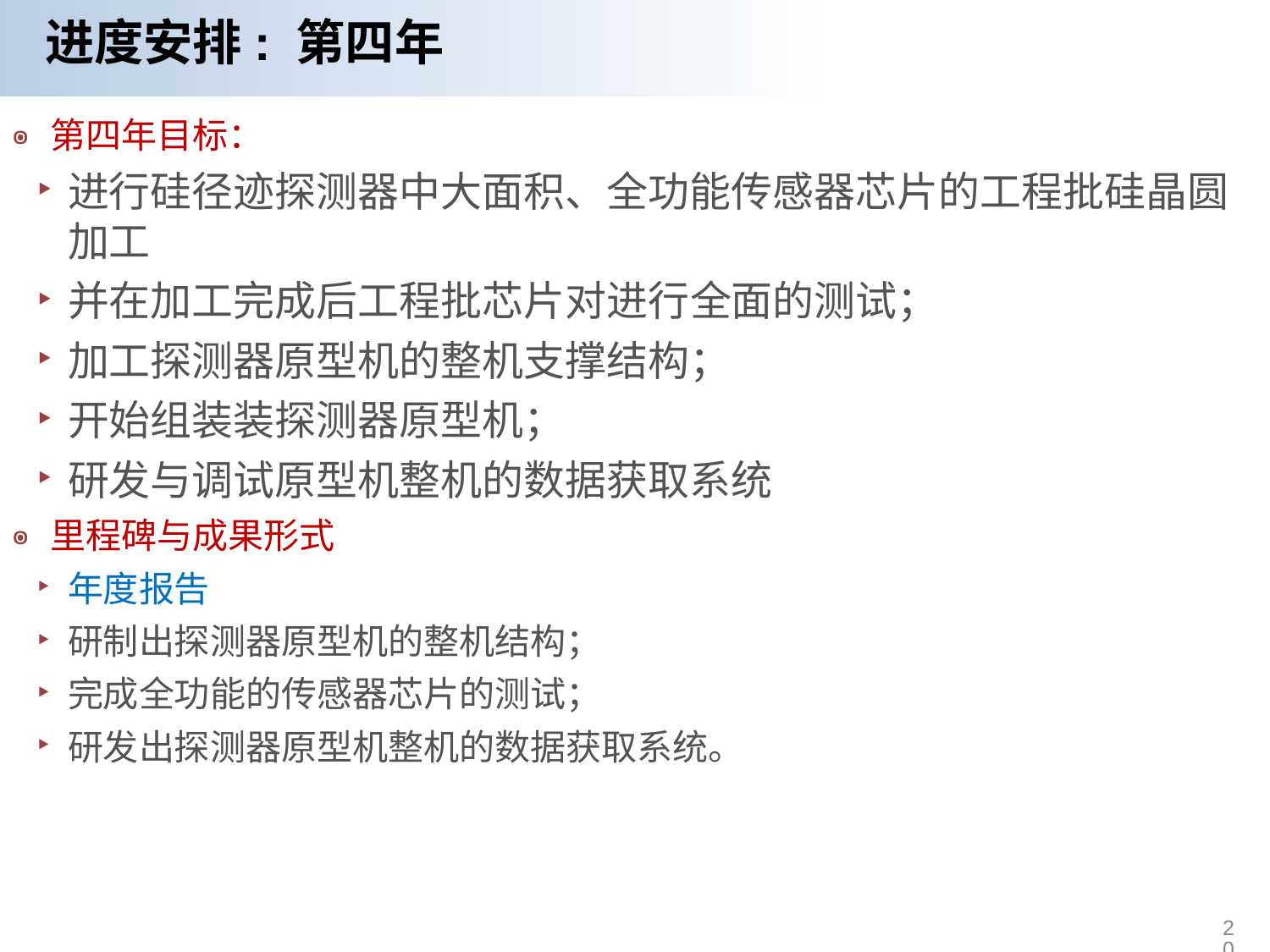

# 进度安排: 第四年
第四年目标：
进行硅径迹探测器中大面积、全功能传感器芯片的工程批硅晶圆加工
并在加工完成后工程批芯片对进行全面的测试；
加工探测器原型机的整机支撑结构；
开始组装装探测器原型机；
研发与调试原型机整机的数据获取系统
里程碑与成果形式
年度报告
研制出探测器原型机的整机结构；
完成全功能的传感器芯片的测试；
研发出探测器原型机整机的数据获取系统。

20